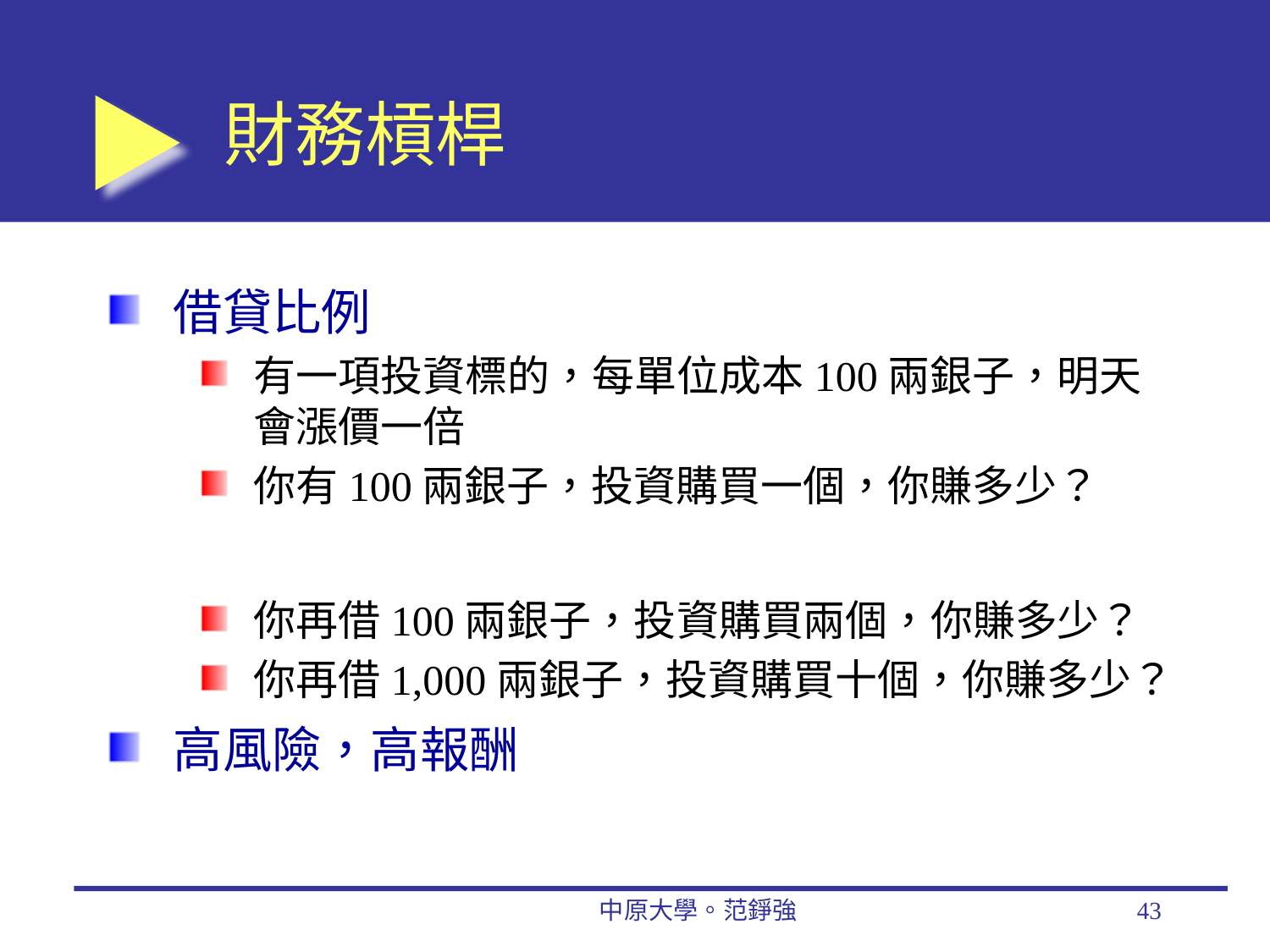

# 財務槓桿
借貸比例
有一項投資標的，每單位成本100兩銀子，明天會漲價一倍
你有100兩銀子，投資購買一個，你賺多少？

你再借100兩銀子，投資購買兩個，你賺多少？
你再借1,000兩銀子，投資購買十個，你賺多少？
高風險，高報酬
中原大學。范錚強
43